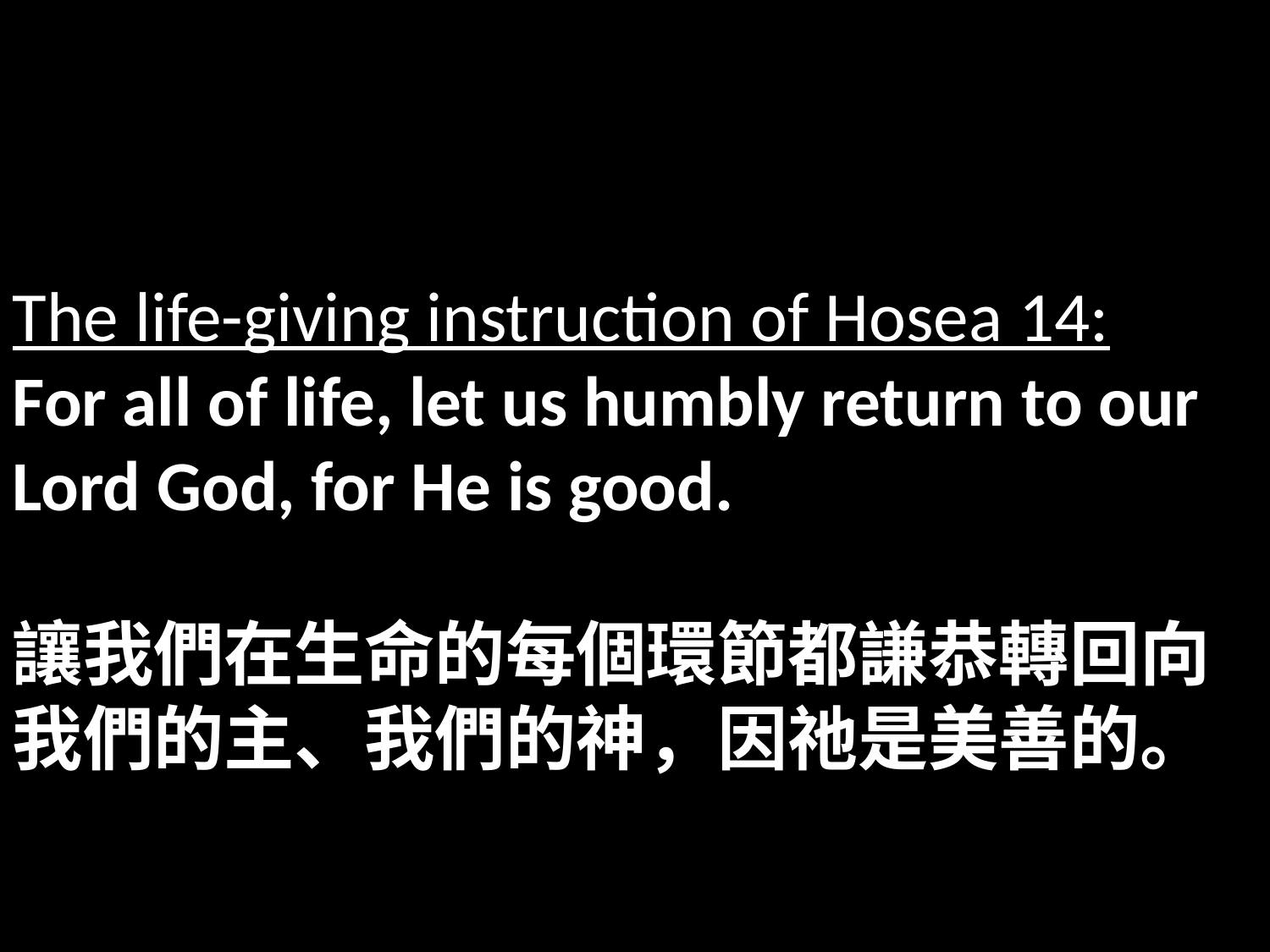

The life-giving instruction of Hosea 14:
For all of life, let us humbly return to our Lord God, for He is good.

讓我們在生命的每個環節都謙恭轉回向我們的主、我們的神，因祂是美善的。